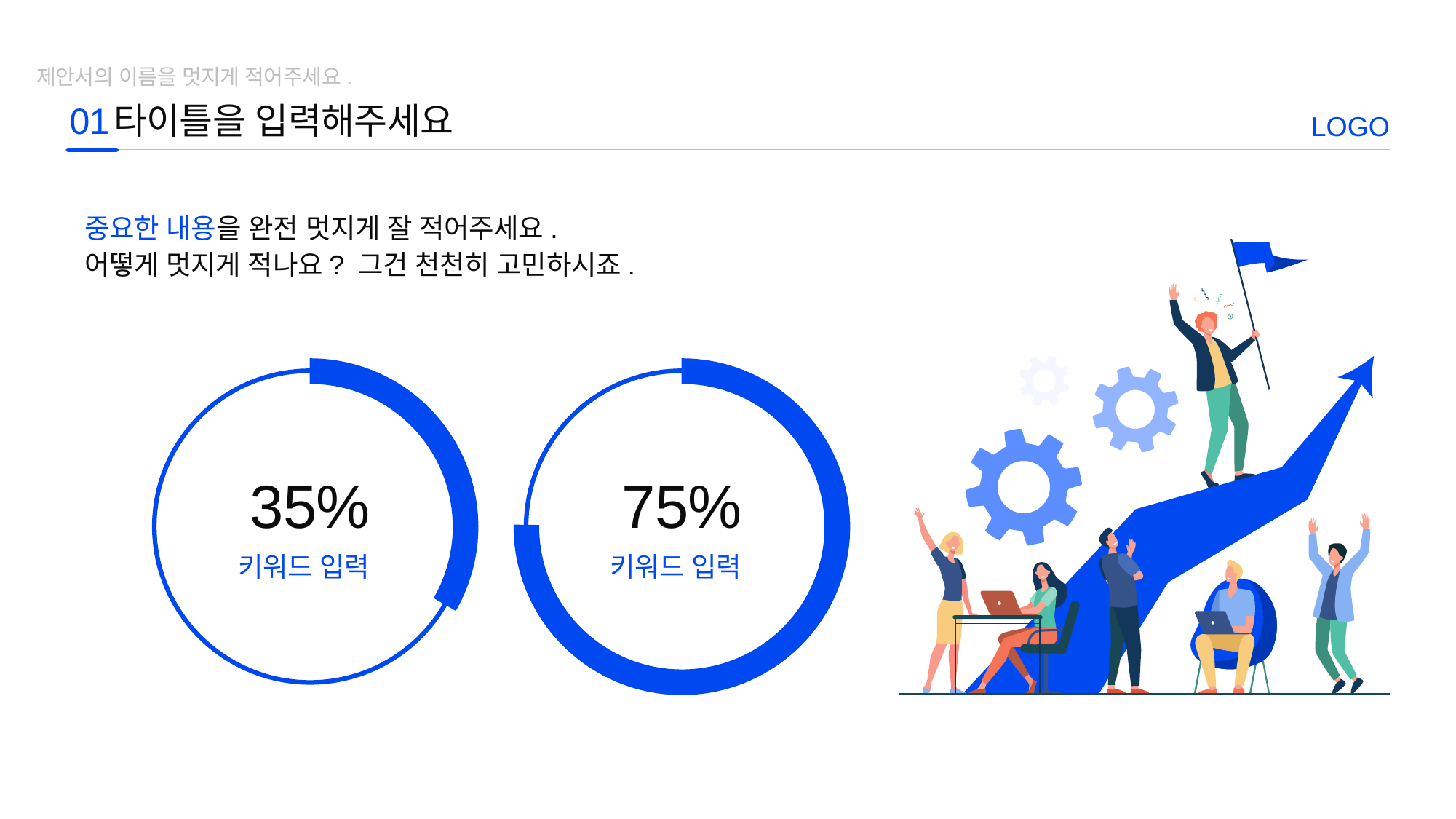

제안서의 이름을 멋지게 적어주세요.
01
타이틀을 입력해주세요
LOGO
중요한 내용을 완전 멋지게 잘 적어주세요.
어떻게 멋지게 적나요? 그건 천천히 고민하시죠.

35%
키워드 입력
75%
키워드 입력